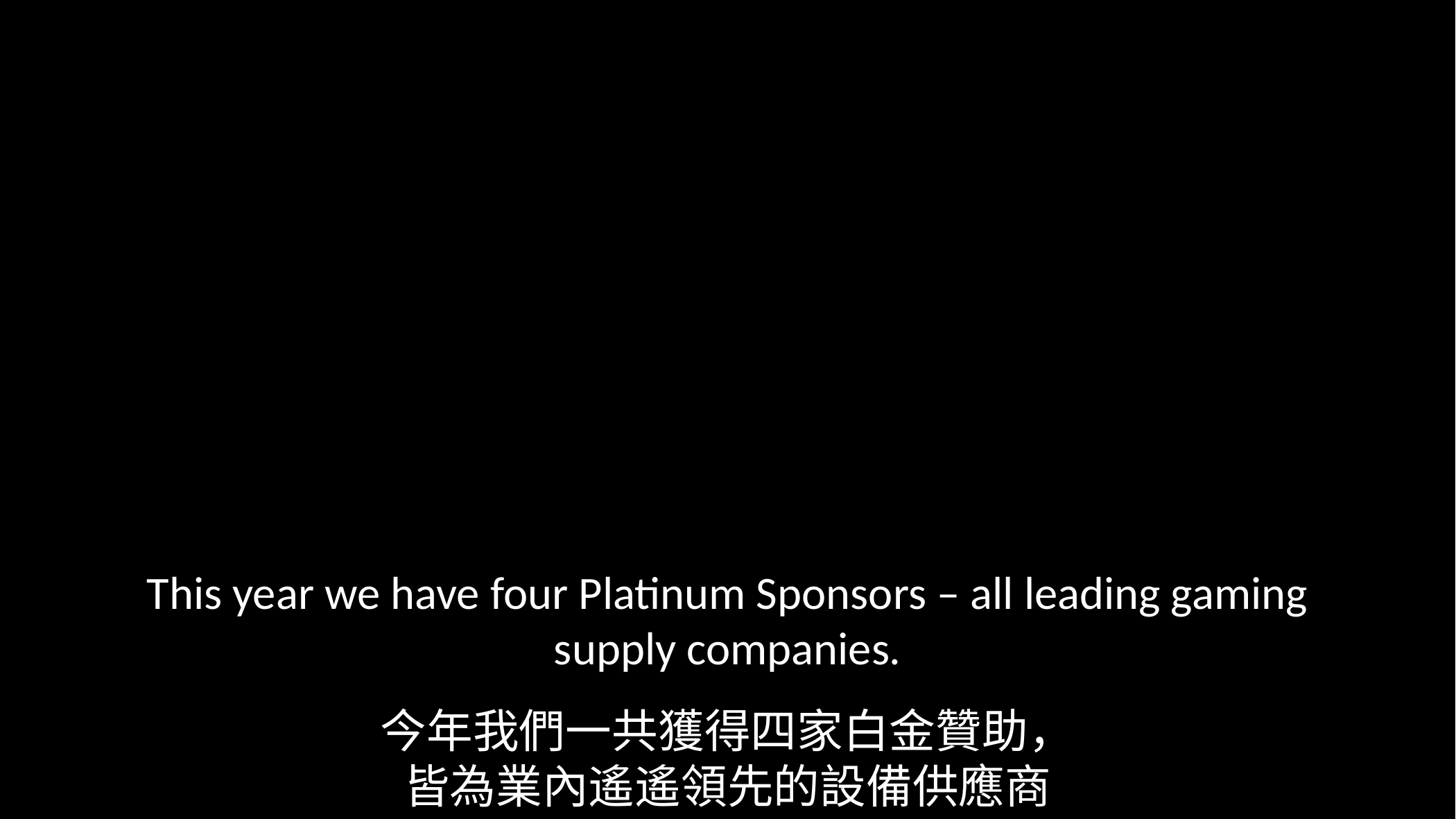

This year we have four Platinum Sponsors – all leading gaming supply companies.

今年我們一共獲得四家白金贊助，
皆為業內遙遙領先的設備供應商